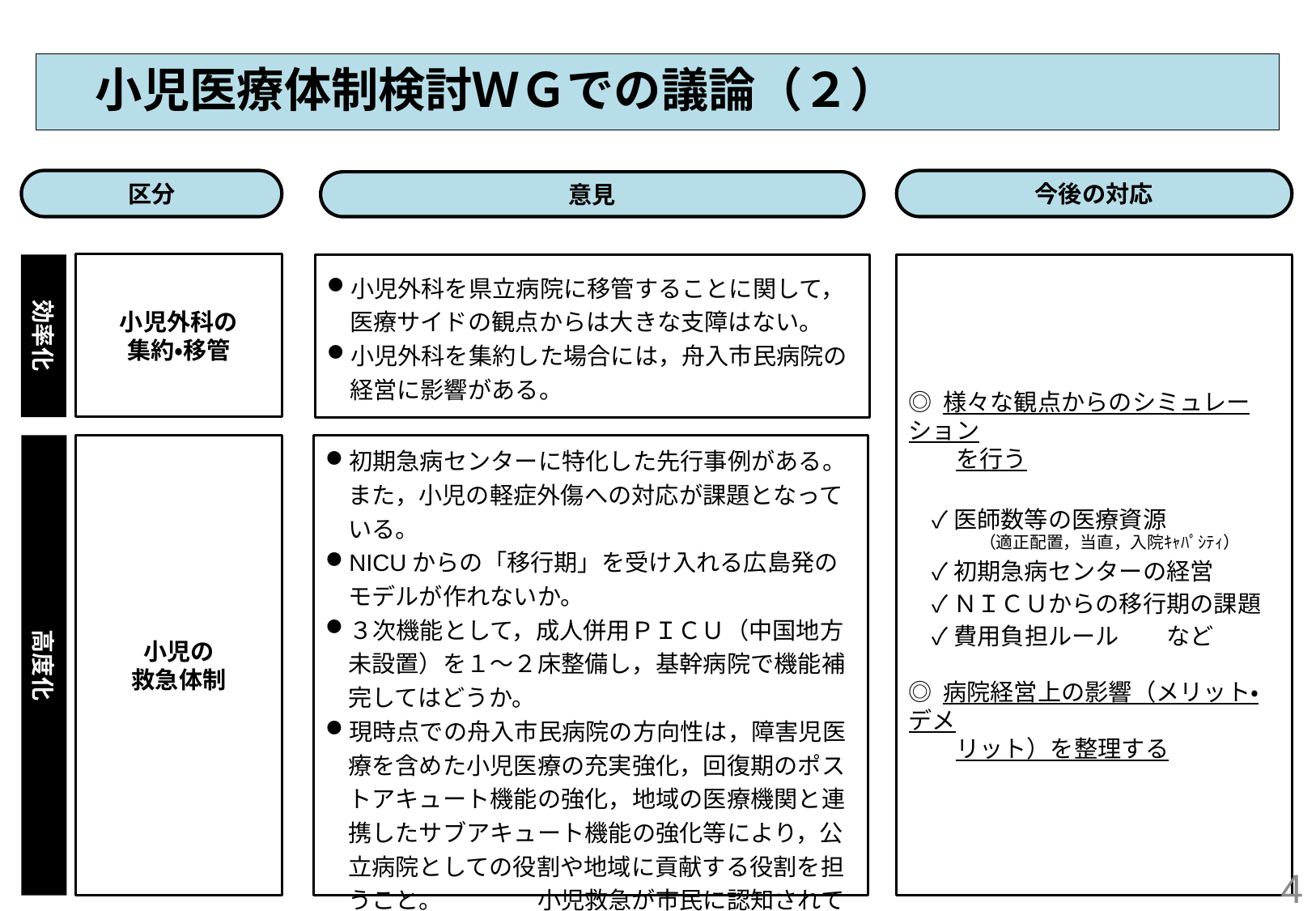

# 小児医療体制検討ＷＧでの議論（２）
区分
今後の対応
意見
小児外科の
集約・移管
小児外科を県立病院に移管することに関して，医療サイドの観点からは大きな支障はない。
小児外科を集約した場合には，舟入市民病院の経営に影響がある。
効率化
◎ 様々な観点からのシミュレーション
　　を行う

　✓ 医師数等の医療資源
　　　（適正配置，当直，入院ｷｬﾊﾟｼﾃｨ）
　✓ 初期急病センターの経営
　✓ ＮＩＣＵからの移行期の課題
　✓ 費用負担ルール　　など

◎ 病院経営上の影響（メリット・デメ
　　リット）を整理する
高度化
小児の
救急体制
初期急病センターに特化した先行事例がある。また，小児の軽症外傷への対応が課題となっている。
NICUからの「移行期」を受け入れる広島発のモデルが作れないか。
３次機能として，成人併用ＰＩＣＵ（中国地方未設置）を１～２床整備し，基幹病院で機能補完してはどうか。
現時点での舟入市民病院の方向性は，障害児医療を含めた小児医療の充実強化，回復期のポストアキュート機能の強化，地域の医療機関と連携したサブアキュート機能の強化等により，公立病院としての役割や地域に貢献する役割を担うこと。　　　　小児救急が市民に認知されていることも大切。
4